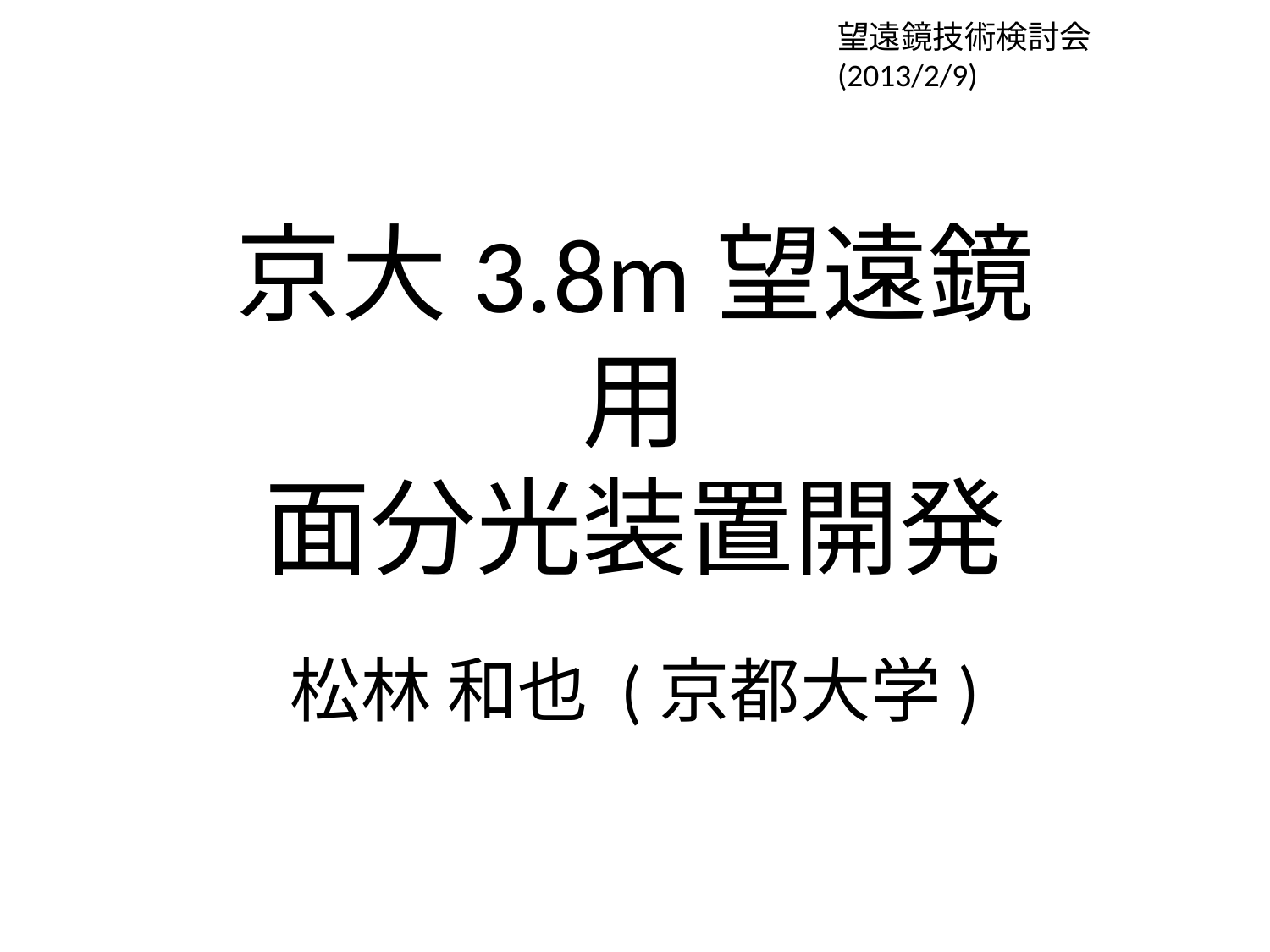

望遠鏡技術検討会 (2013/2/9)
# 京大3.8m望遠鏡用 面分光装置開発
松林 和也 (京都大学)